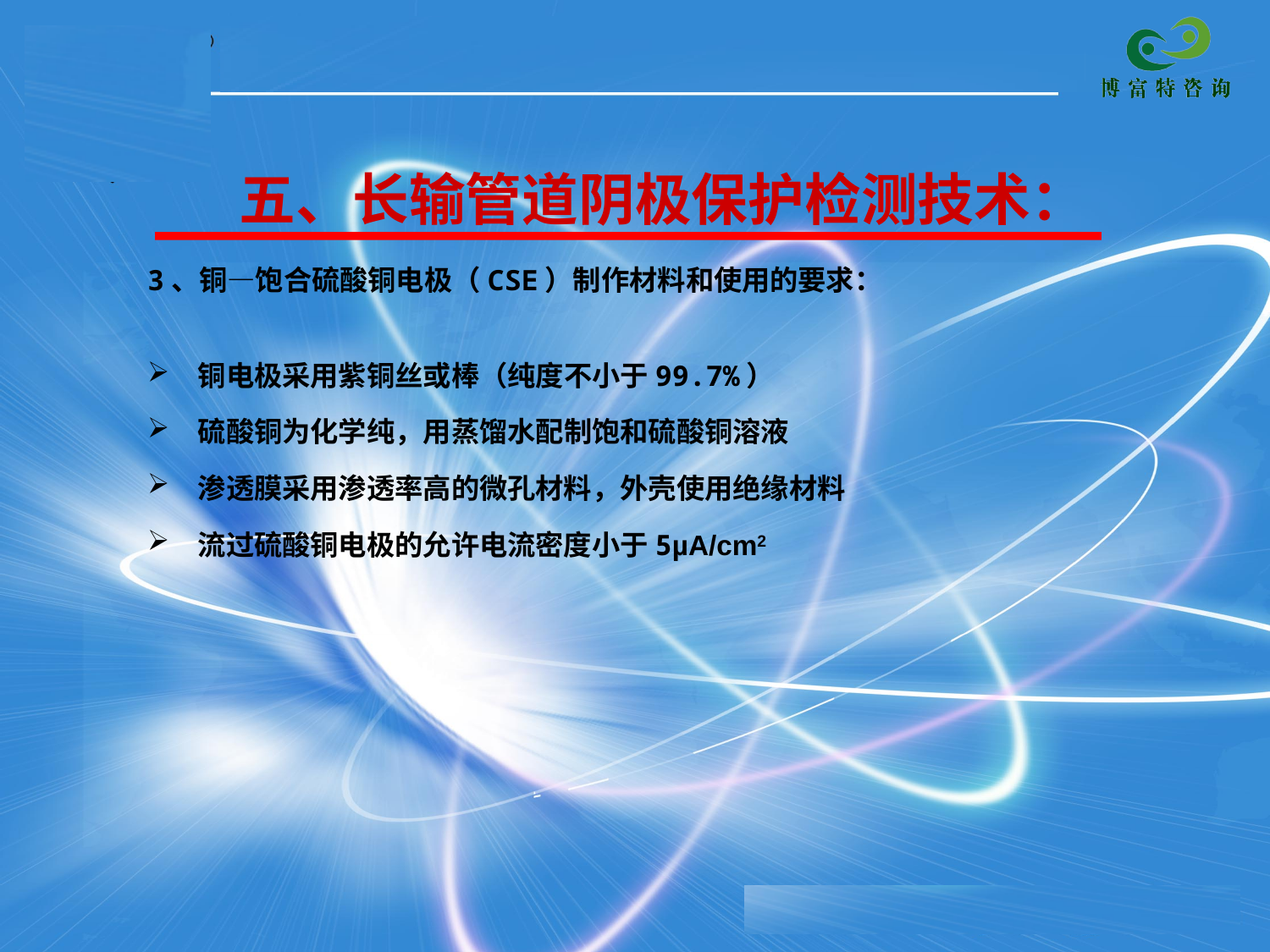

# 五、长输管道阴极保护检测技术：

3、铜—饱合硫酸铜电极（CSE）制作材料和使用的要求：

　铜电极采用紫铜丝或棒（纯度不小于99.7%）
　硫酸铜为化学纯，用蒸馏水配制饱和硫酸铜溶液
　渗透膜采用渗透率高的微孔材料，外壳使用绝缘材料
　流过硫酸铜电极的允许电流密度小于5µA/cm2